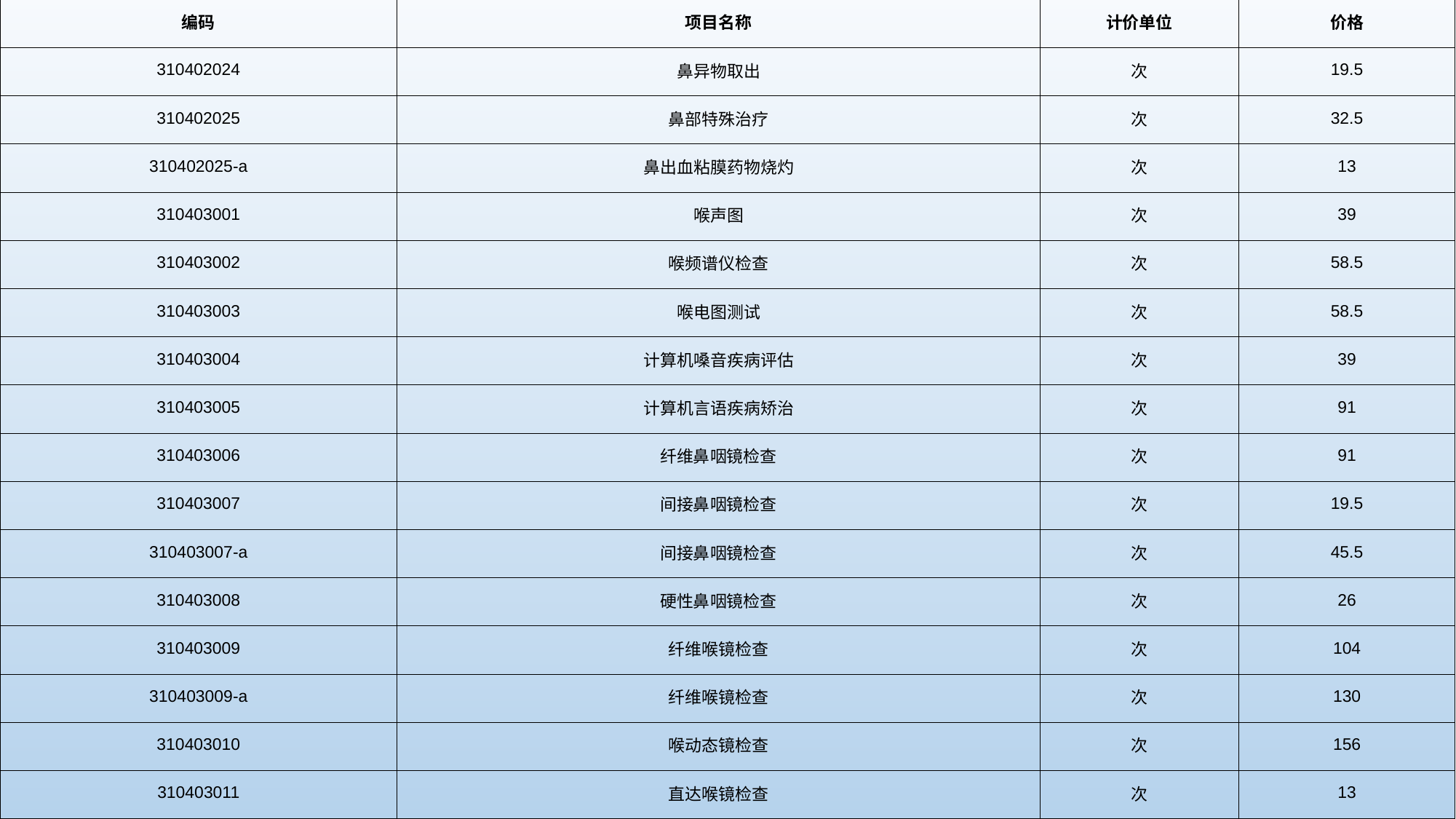

| 编码 | 项目名称 | 计价单位 | 价格 |
| --- | --- | --- | --- |
| 310402024 | 鼻异物取出 | 次 | 19.5 |
| 310402025 | 鼻部特殊治疗 | 次 | 32.5 |
| 310402025-a | 鼻出血粘膜药物烧灼 | 次 | 13 |
| 310403001 | 喉声图 | 次 | 39 |
| 310403002 | 喉频谱仪检查 | 次 | 58.5 |
| 310403003 | 喉电图测试 | 次 | 58.5 |
| 310403004 | 计算机嗓音疾病评估 | 次 | 39 |
| 310403005 | 计算机言语疾病矫治 | 次 | 91 |
| 310403006 | 纤维鼻咽镜检查 | 次 | 91 |
| 310403007 | 间接鼻咽镜检查 | 次 | 19.5 |
| 310403007-a | 间接鼻咽镜检查 | 次 | 45.5 |
| 310403008 | 硬性鼻咽镜检查 | 次 | 26 |
| 310403009 | 纤维喉镜检查 | 次 | 104 |
| 310403009-a | 纤维喉镜检查 | 次 | 130 |
| 310403010 | 喉动态镜检查 | 次 | 156 |
| 310403011 | 直达喉镜检查 | 次 | 13 |